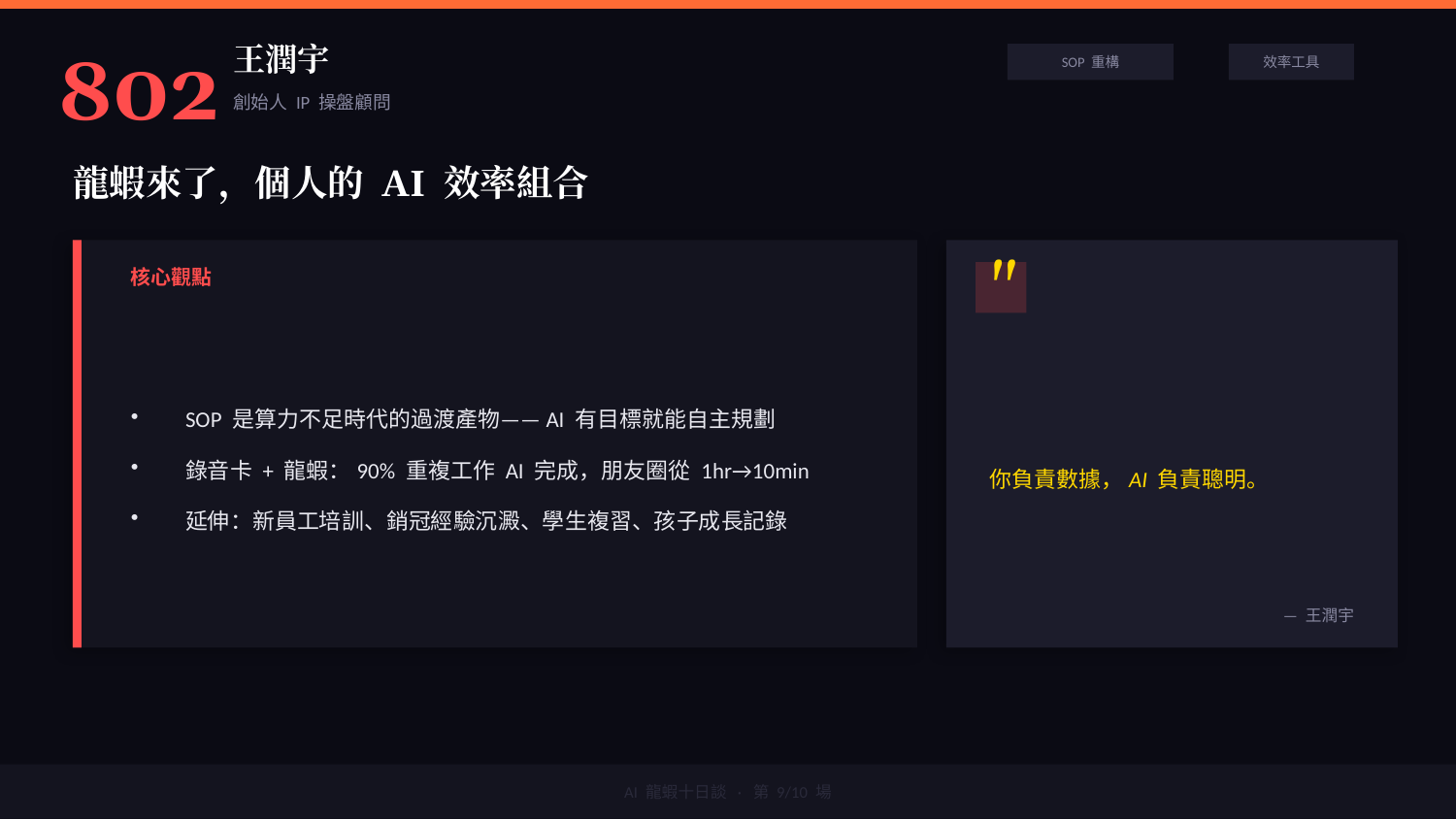

802
王潤宇

SOP 重構

效率工具
創始人 IP 操盤顧問
龍蝦來了，個人的 AI 效率組合

"
核心觀點

SOP 是算力不足時代的過渡產物——AI 有目標就能自主規劃
錄音卡 + 龍蝦：90% 重複工作 AI 完成，朋友圈從 1hr→10min
延伸：新員工培訓、銷冠經驗沉澱、學生複習、孩子成長記錄
你負責數據，AI 負責聰明。
— 王潤宇

AI 龍蝦十日談  ·  第 9/10 場